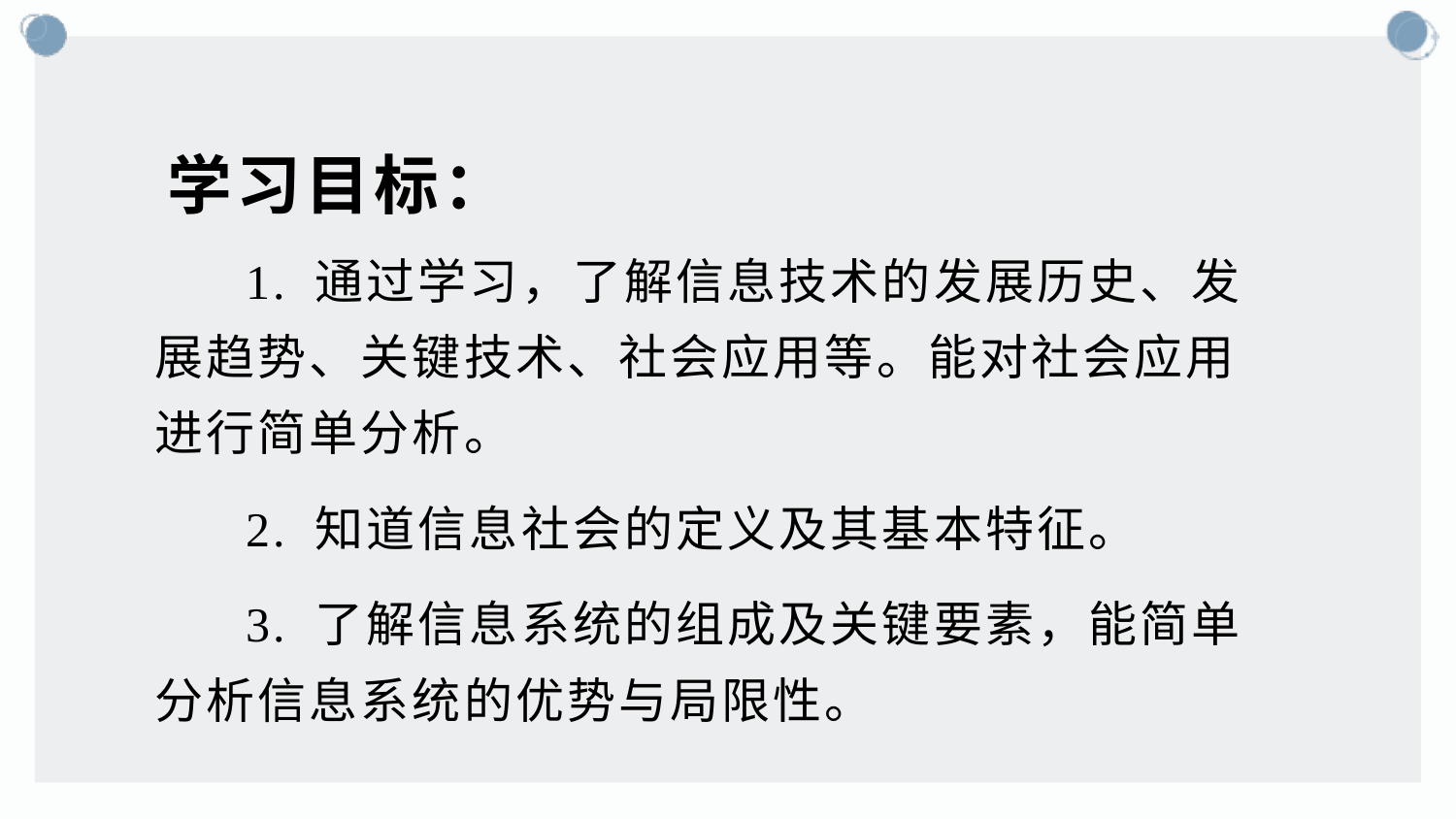

# 学习目标：
      1. 通过学习，了解信息技术的发展历史、发展趋势、关键技术、社会应用等。能对社会应用进行简单分析。
      2. 知道信息社会的定义及其基本特征。
      3. 了解信息系统的组成及关键要素，能简单分析信息系统的优势与局限性。